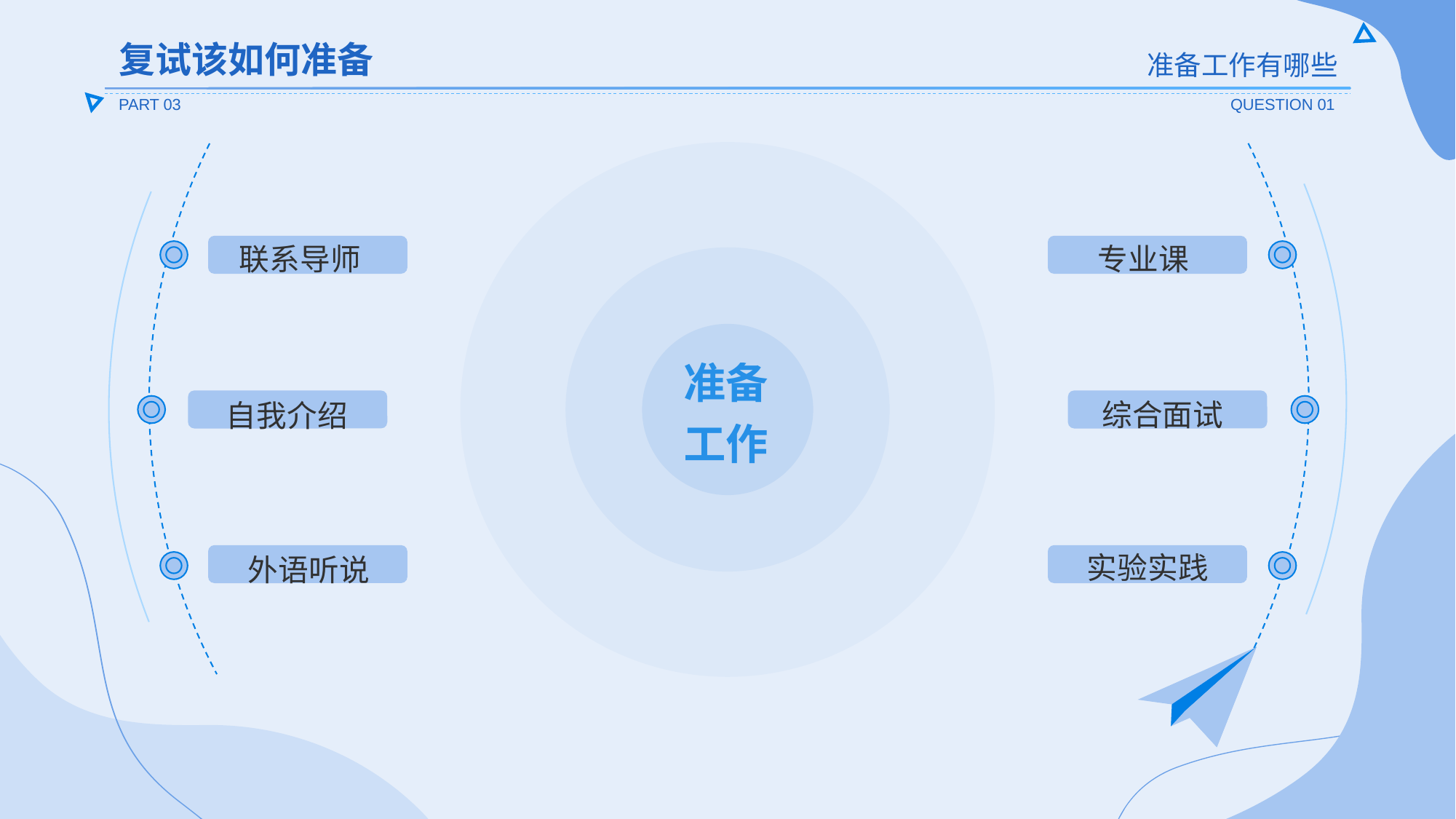

复试该如何准备
准备工作有哪些
PART 03
QUESTION 01

准备
工作
联系导师

专业课

综合面试

自我介绍

外语听说

实验实践